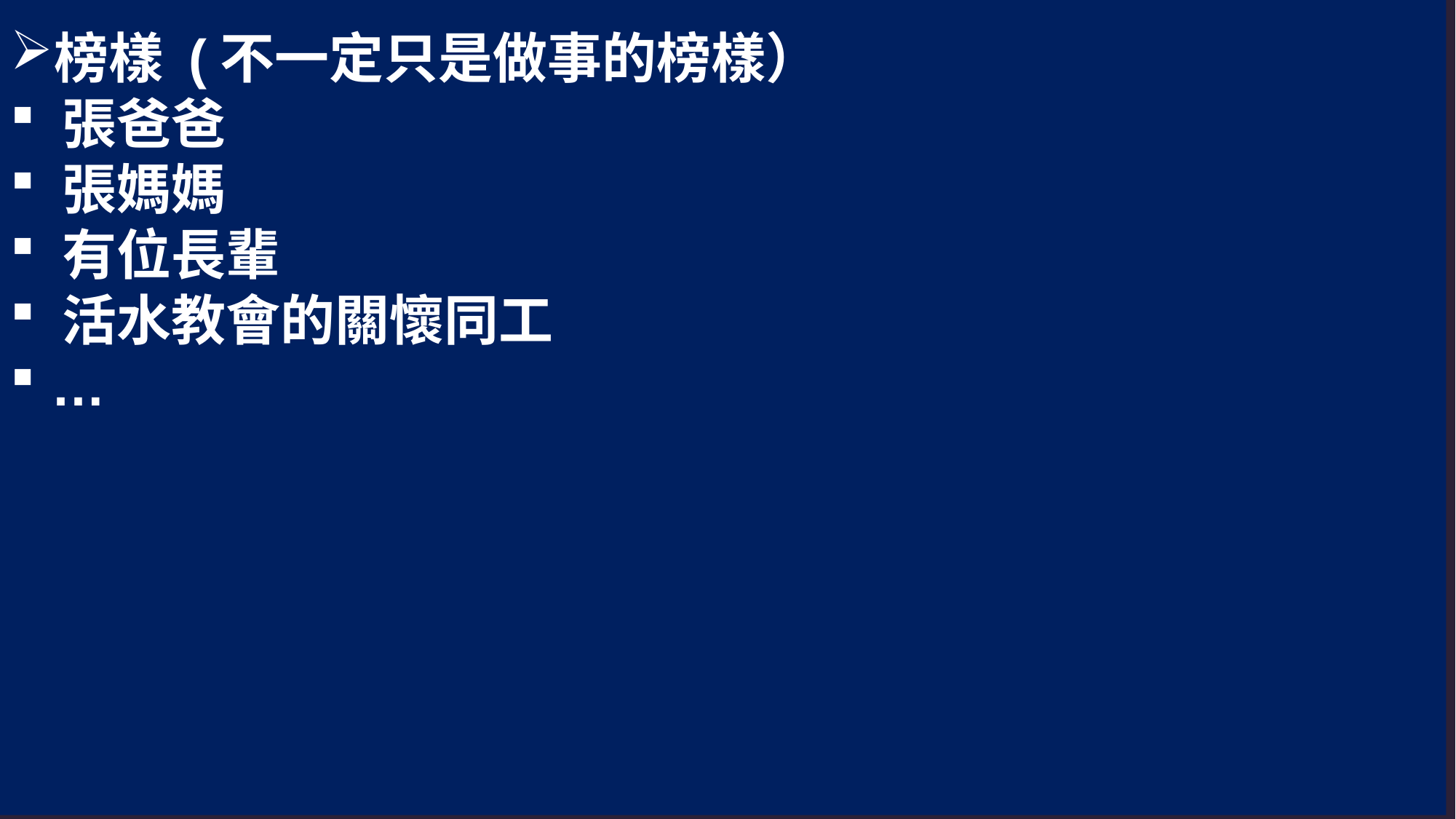

榜樣 (不一定只是做事的榜樣）
 張爸爸
 張媽媽
 有位長輩
 活水教會的關懷同工
 …

# 下